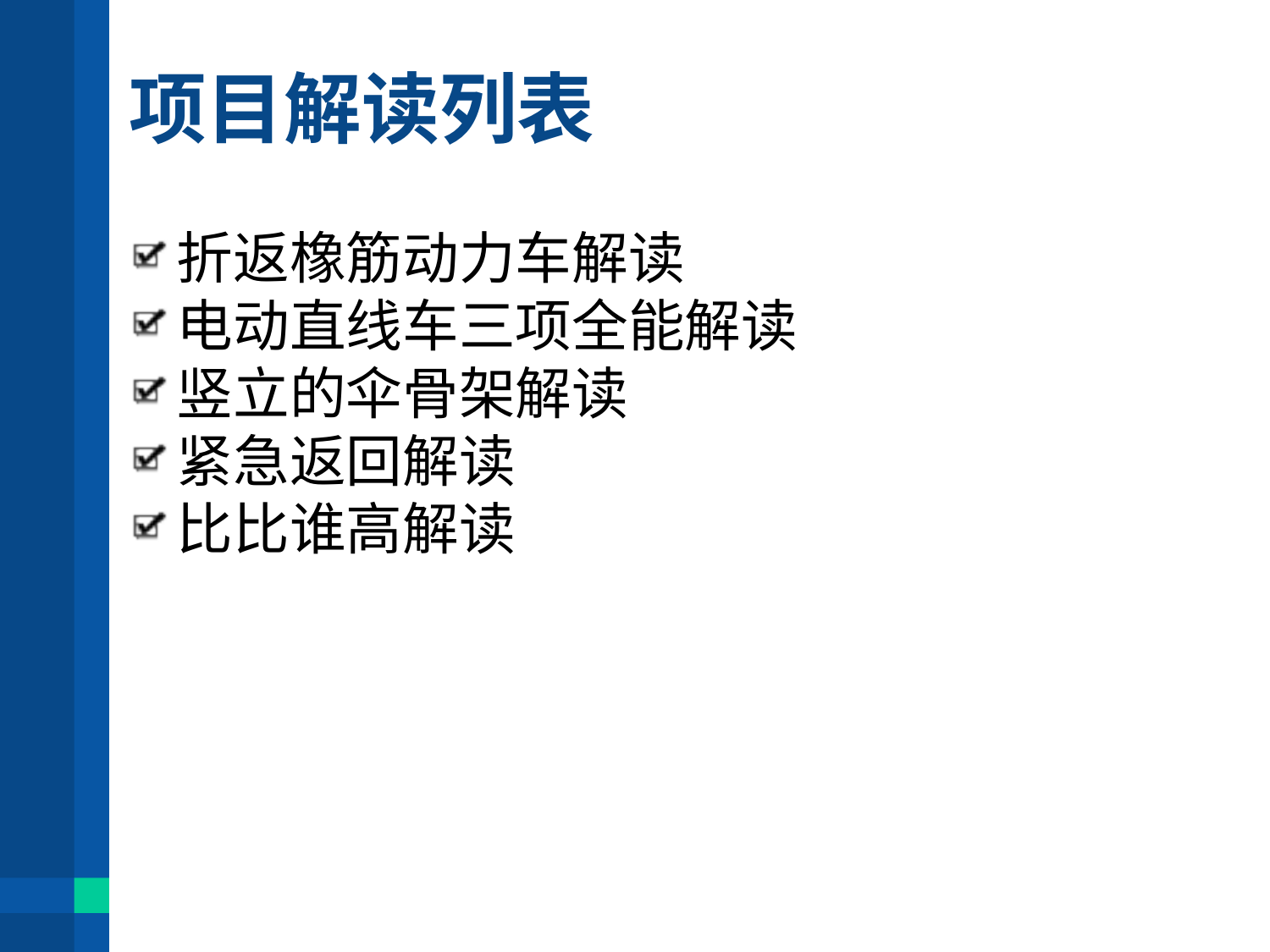

# 项目解读列表
折返橡筋动力车解读
电动直线车三项全能解读
竖立的伞骨架解读
紧急返回解读
比比谁高解读